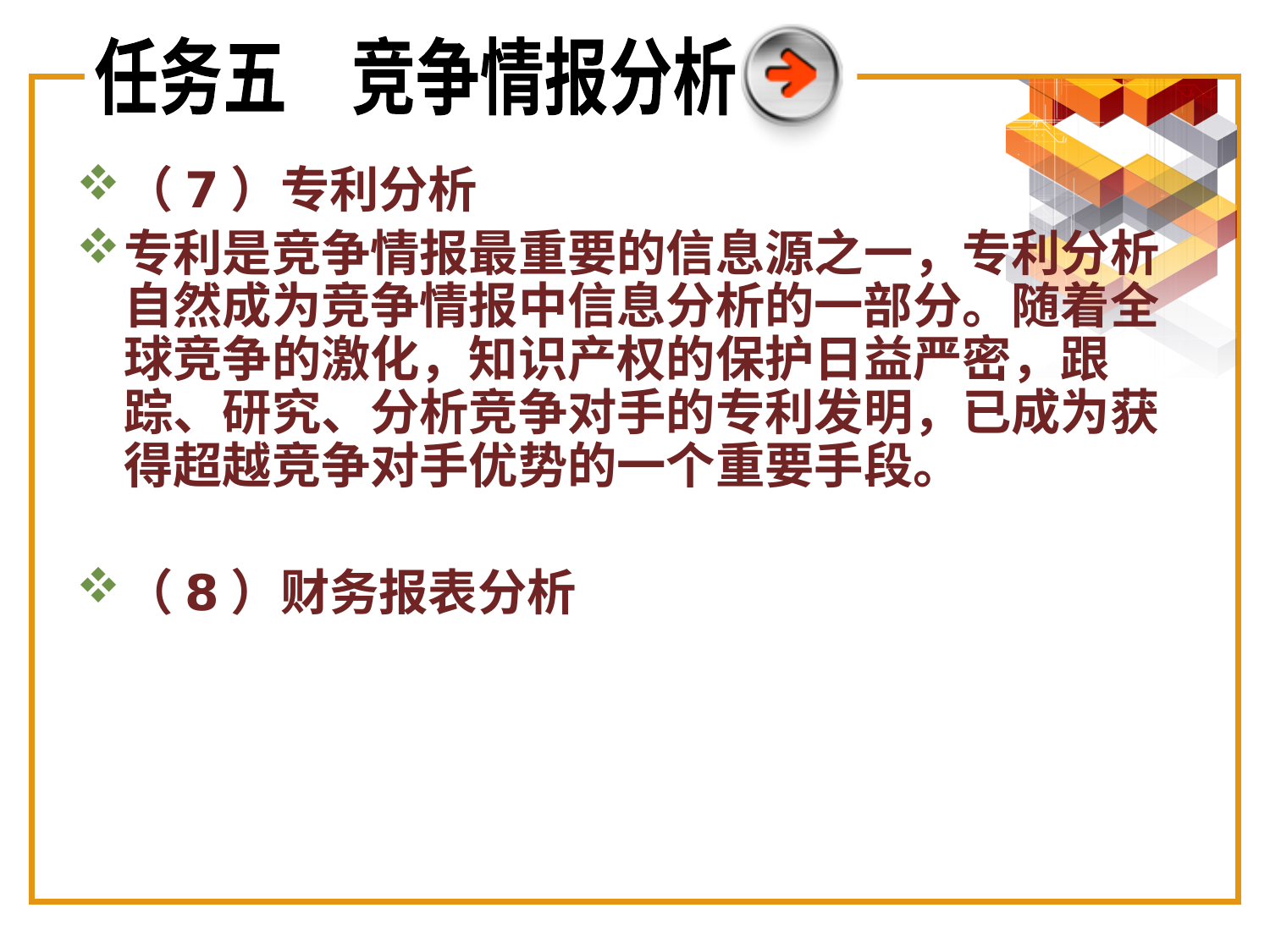

任务五　竞争情报分析
（7）专利分析
专利是竞争情报最重要的信息源之一，专利分析自然成为竞争情报中信息分析的一部分。随着全球竞争的激化，知识产权的保护日益严密，跟踪、研究、分析竞争对手的专利发明，已成为获得超越竞争对手优势的一个重要手段。

（8）财务报表分析